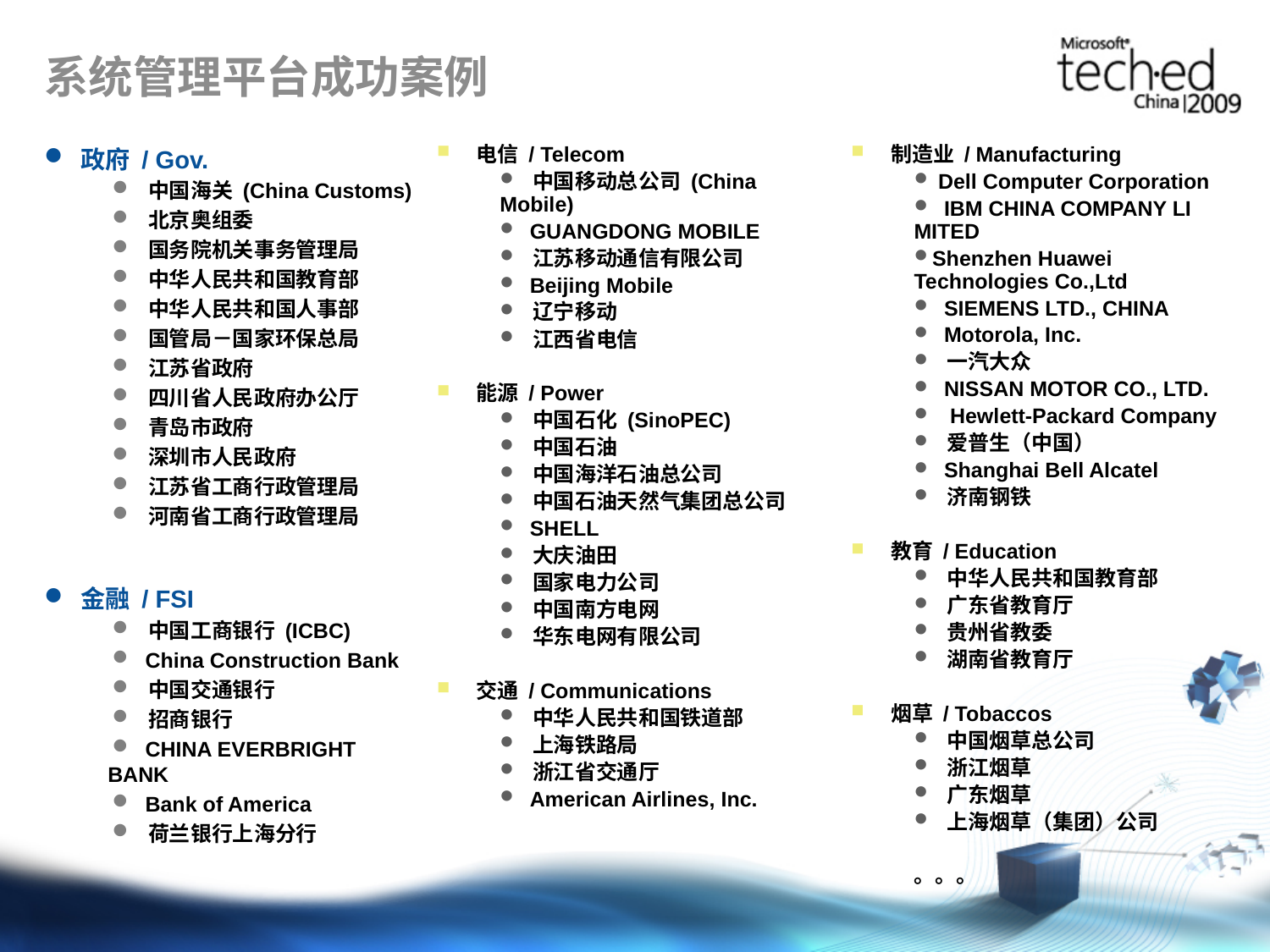

# 系统管理平台成功案例
 政府 / Gov.
  中国海关 (China Customs)
  北京奥组委
  国务院机关事务管理局
  中华人民共和国教育部
  中华人民共和国人事部
  国管局－国家环保总局
  江苏省政府
  四川省人民政府办公厅
  青岛市政府
  深圳市人民政府
  江苏省工商行政管理局
  河南省工商行政管理局

 金融 / FSI
  中国工商银行 (ICBC)
  China Construction Bank
  中国交通银行
  招商银行
  CHINA EVERBRIGHT BANK
  Bank of America
  荷兰银行上海分行

 电信 / Telecom
  中国移动总公司 (China Mobile)
  GUANGDONG MOBILE
  江苏移动通信有限公司
  Beijing Mobile
  辽宁移动
  江西省电信

 能源 / Power
  中国石化 (SinoPEC)
  中国石油
  中国海洋石油总公司
  中国石油天然气集团总公司
  SHELL
  大庆油田
  国家电力公司
  中国南方电网
  华东电网有限公司

 交通 / Communications
  中华人民共和国铁道部
  上海铁路局
  浙江省交通厅
  American Airlines, Inc.

 制造业 / Manufacturing
 Dell Computer Corporation
  IBM CHINA COMPANY LI MITED
Shenzhen Huawei Technologies Co.,Ltd
  SIEMENS LTD., CHINA
  Motorola, Inc.
  一汽大众
  NISSAN MOTOR CO., LTD.
   Hewlett-Packard Company
  爱普生（中国）
  Shanghai Bell Alcatel
  济南钢铁

 教育 / Education
  中华人民共和国教育部
  广东省教育厅
  贵州省教委
  湖南省教育厅

 烟草 / Tobaccos
  中国烟草总公司
  浙江烟草
  广东烟草
  上海烟草（集团）公司

。。。